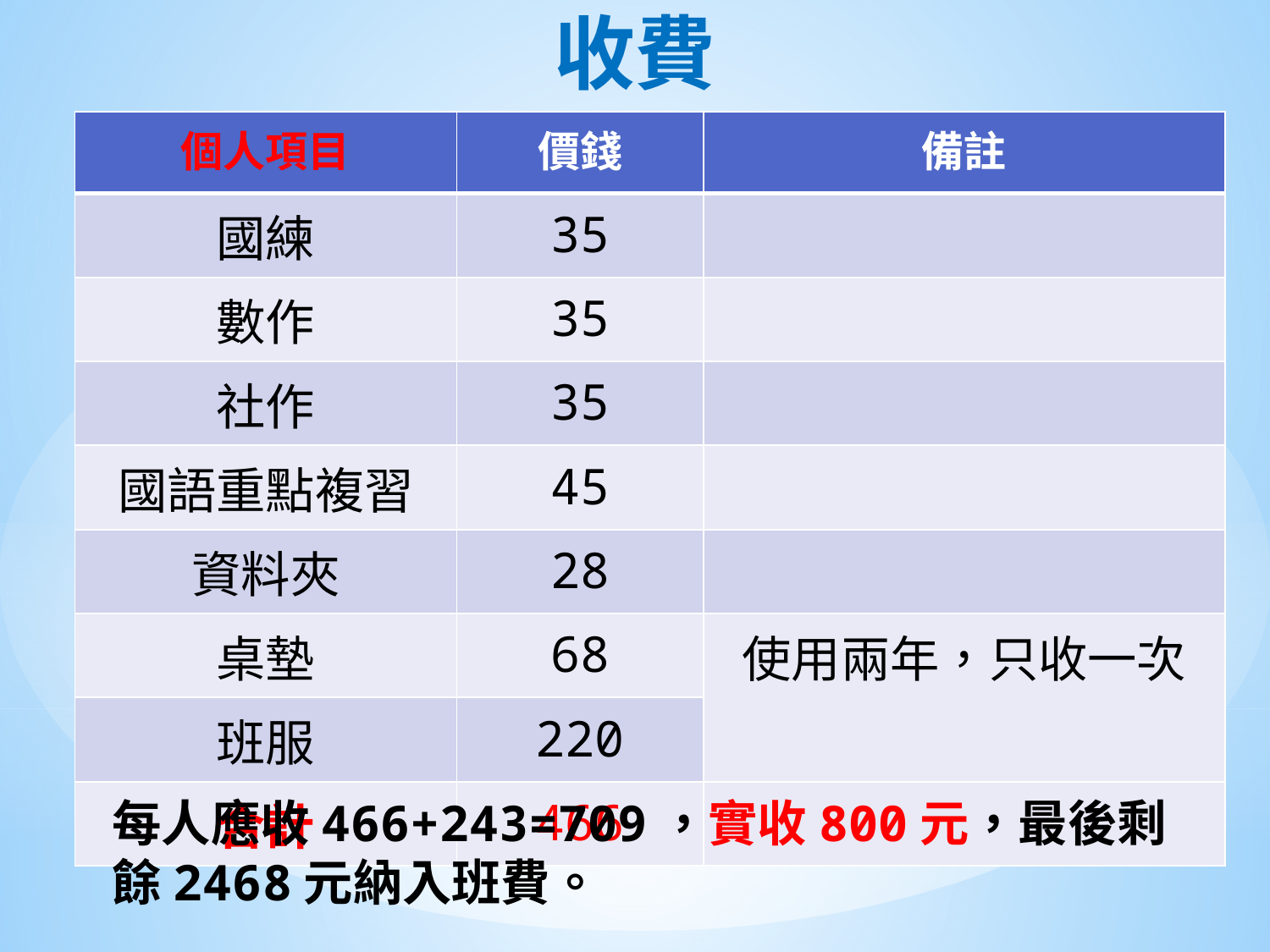

# 收費
| 個人項目 | 價錢 | 備註 |
| --- | --- | --- |
| 國練 | 35 |  |
| 數作 | 35 |  |
| 社作 | 35 |  |
| 國語重點複習 | 45 |  |
| 資料夾 | 28 |  |
| 桌墊 | 68 | 使用兩年，只收一次 |
| 班服 | 220 |  |
| 合計 | 466 |  |
每人應收466+243=709，實收800元，最後剩餘2468元納入班費。